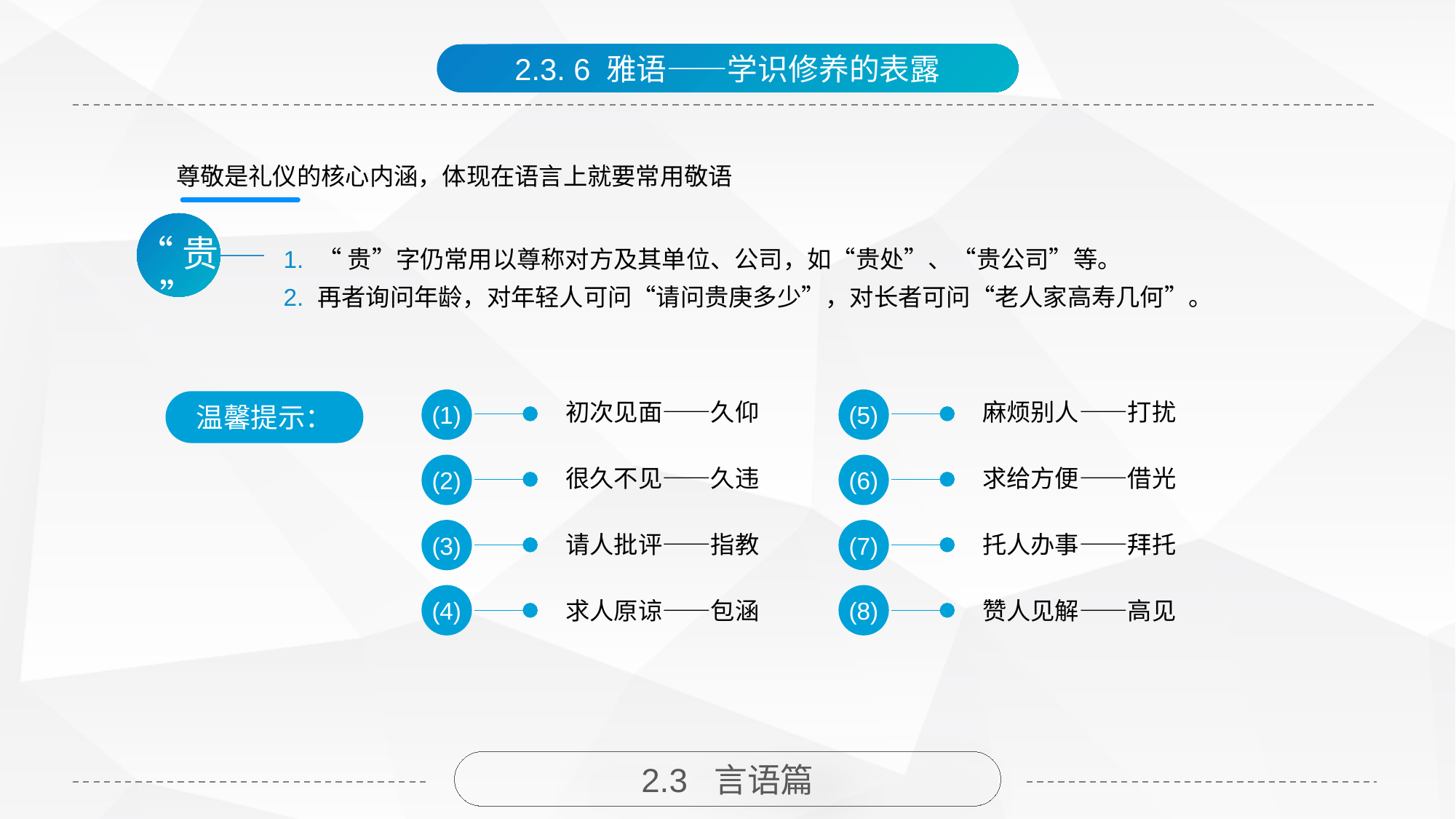

2.3. 6 雅语——学识修养的表露
尊敬是礼仪的核心内涵，体现在语言上就要常用敬语

“贵”
“贵”字仍常用以尊称对方及其单位、公司，如“贵处”、“贵公司”等。
再者询问年龄，对年轻人可问“请问贵庚多少”，对长者可问“老人家高寿几何”。
(1)
(5)
麻烦别人——打扰
初次见面——久仰
(2)
(6)
求给方便——借光
很久不见——久违
(3)
(7)
托人办事——拜托
请人批评——指教
(4)
(8)
求人原谅——包涵
赞人见解——高见
温馨提示：
2.3  言语篇